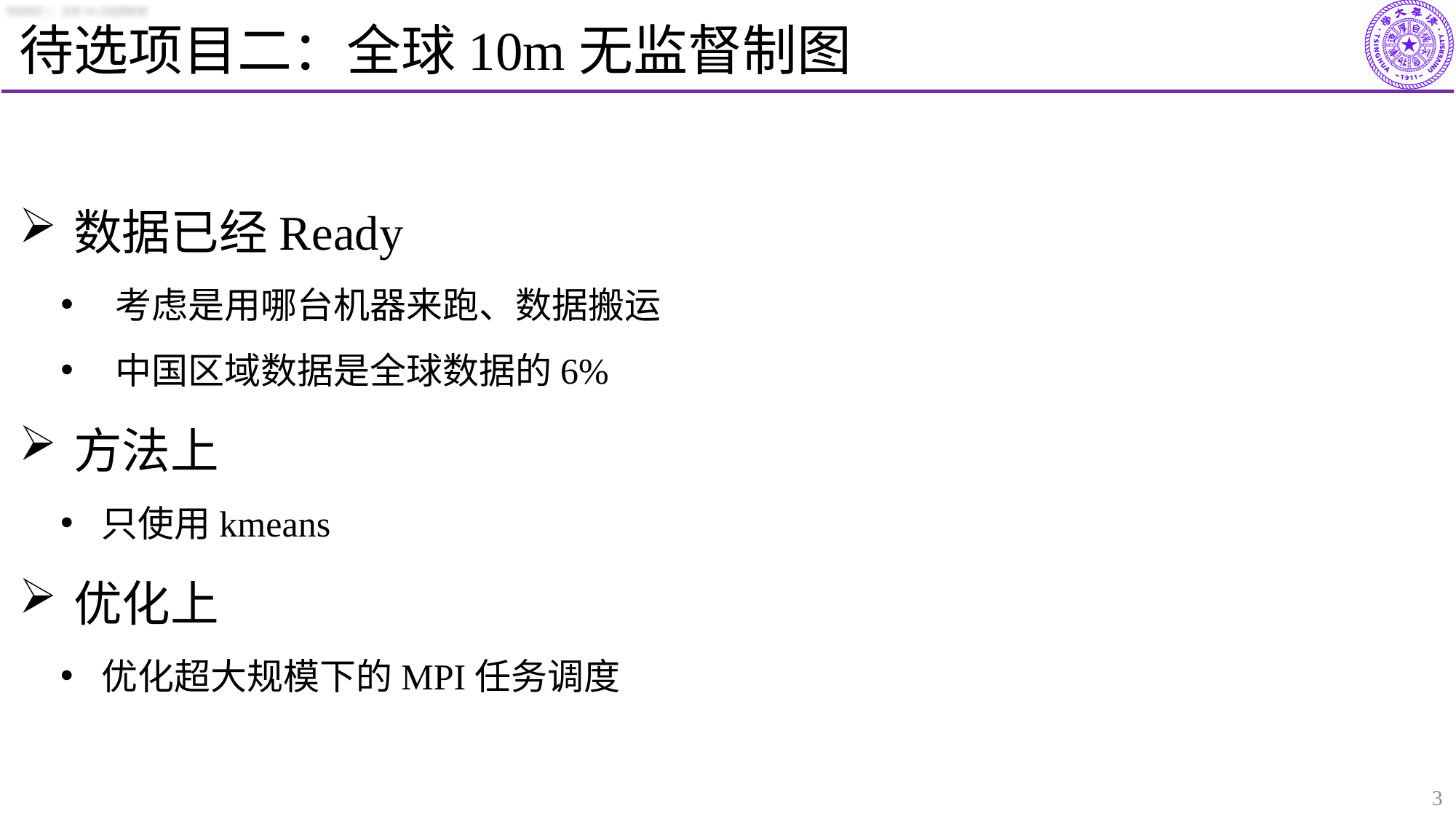

# 待选项目二：全球10m无监督制图
数据已经Ready
考虑是用哪台机器来跑、数据搬运
中国区域数据是全球数据的6%
方法上
只使用kmeans
优化上
优化超大规模下的MPI任务调度
3